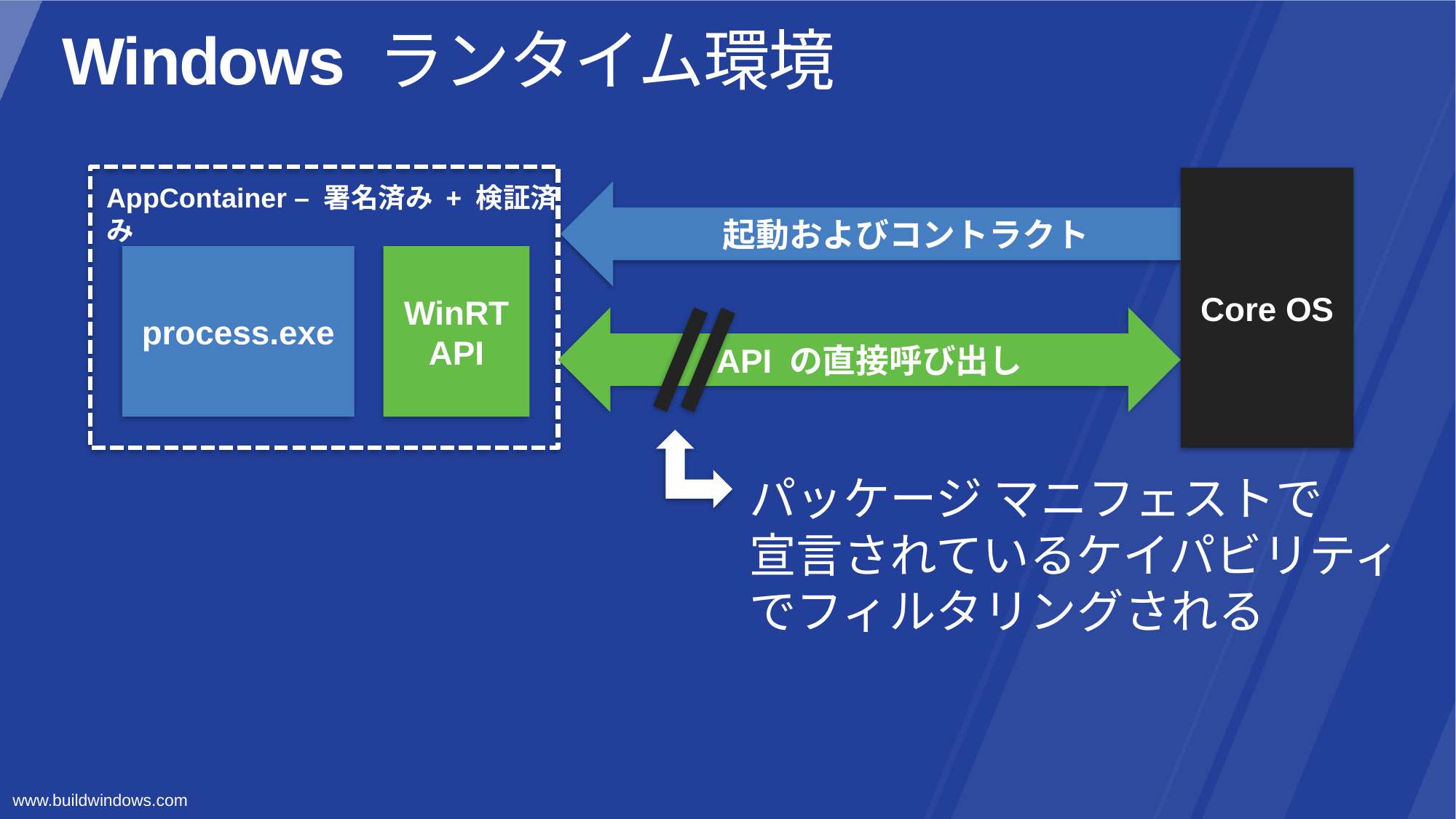

# Windows ランタイム環境

Core OS
AppContainer – 署名済み + 検証済み
起動およびコントラクト
process.exe
WinRT
API
API の直接呼び出し

パッケージ マニフェストで
宣言されているケイパビリティでフィルタリングされる